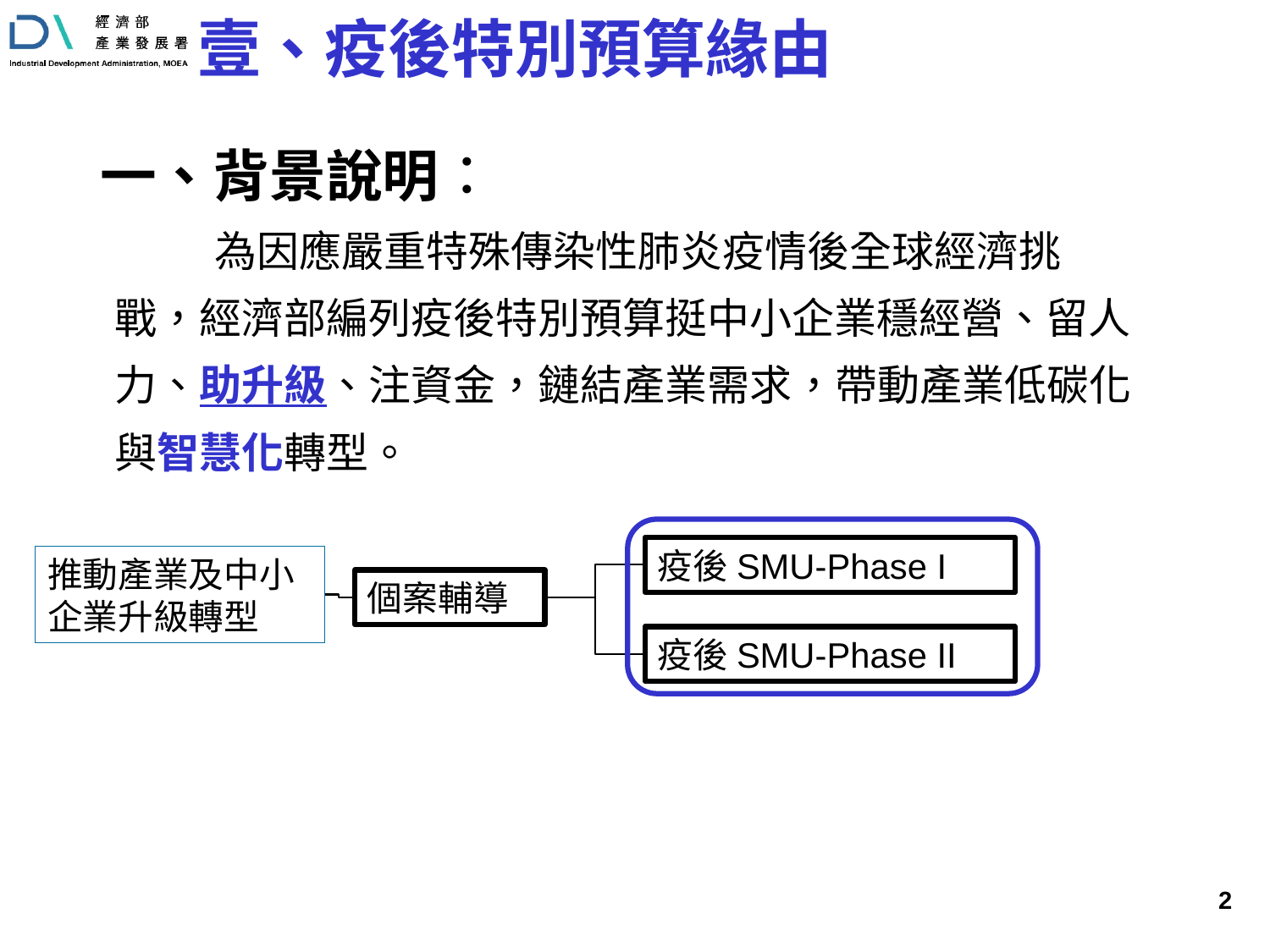

# 壹、疫後特別預算緣由
一、背景說明：
為因應嚴重特殊傳染性肺炎疫情後全球經濟挑戰，經濟部編列疫後特別預算挺中小企業穩經營、留人力、助升級、注資金，鏈結產業需求，帶動產業低碳化與智慧化轉型。

疫後SMU-Phase I
推動產業及中小企業升級轉型
個案輔導
疫後SMU-Phase II
 2